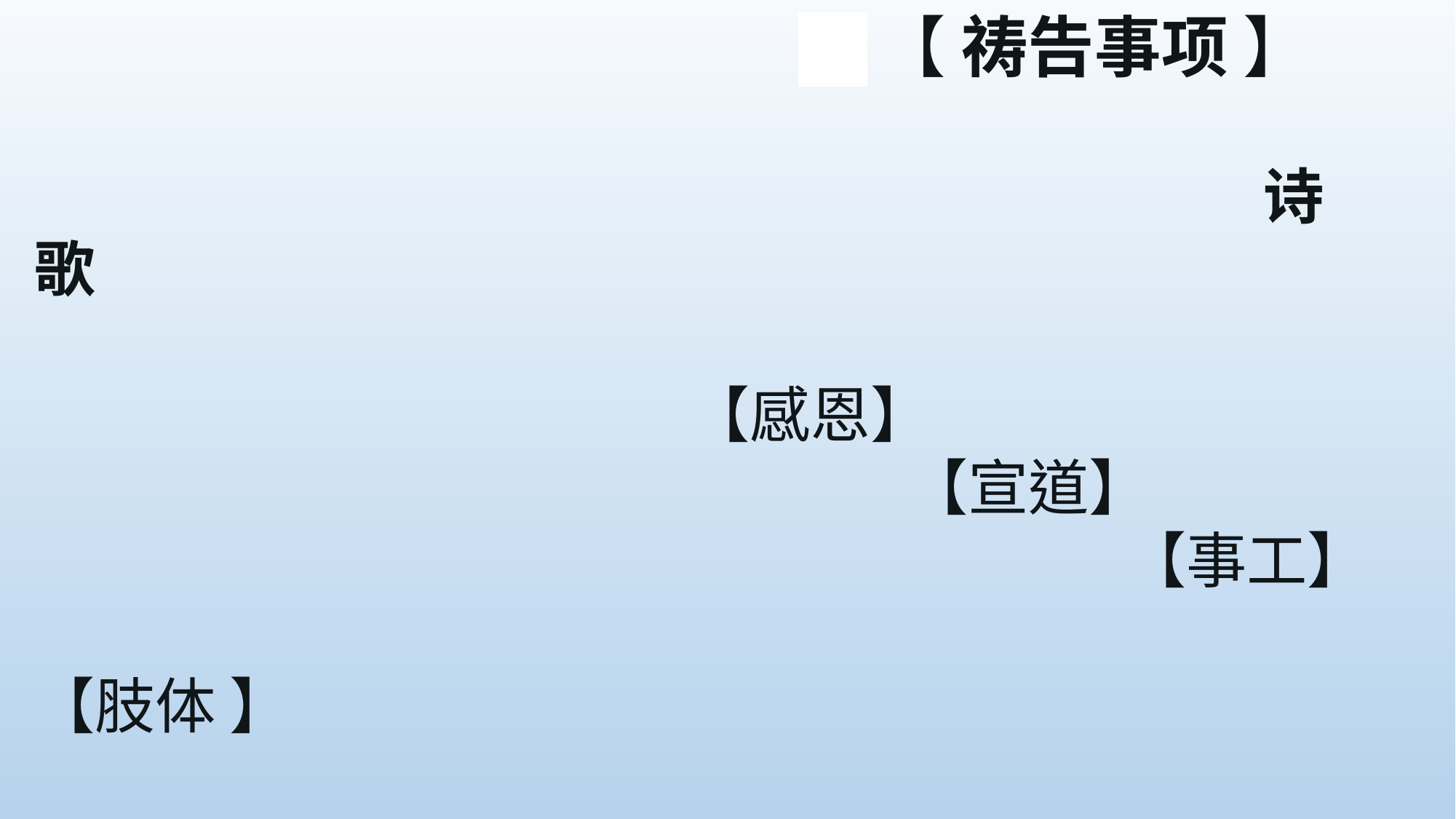

【 祷告事项 】

 											 诗歌

						【感恩】
								【宣道】
										【事工】
												【肢体 】
														【其他】